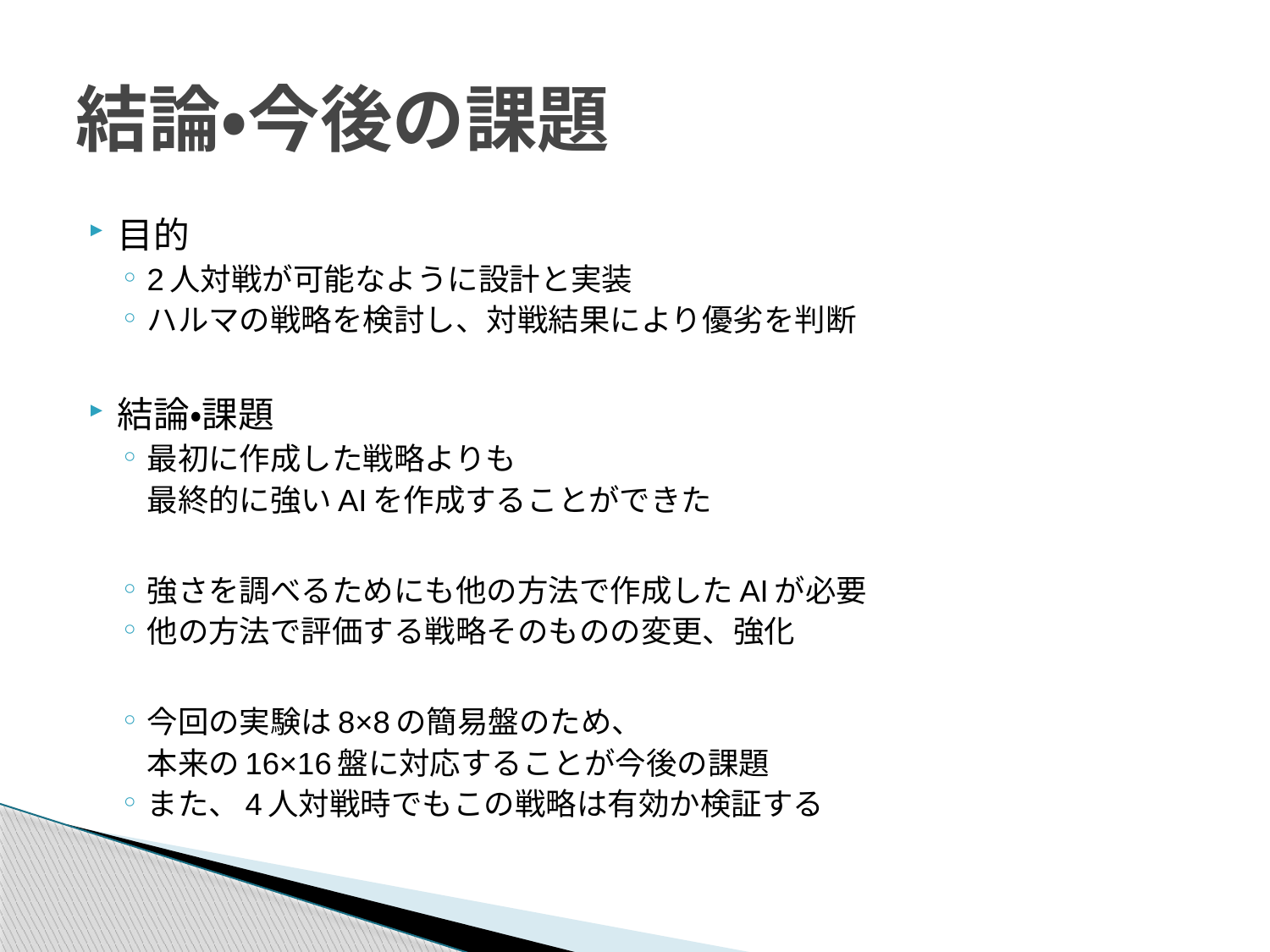

# 結論・今後の課題
目的
2人対戦が可能なように設計と実装
ハルマの戦略を検討し、対戦結果により優劣を判断

結論・課題
最初に作成した戦略よりも
	最終的に強いAIを作成することができた

強さを調べるためにも他の方法で作成したAIが必要
他の方法で評価する戦略そのものの変更、強化

今回の実験は8×8の簡易盤のため、
	本来の16×16盤に対応することが今後の課題
また、4人対戦時でもこの戦略は有効か検証する